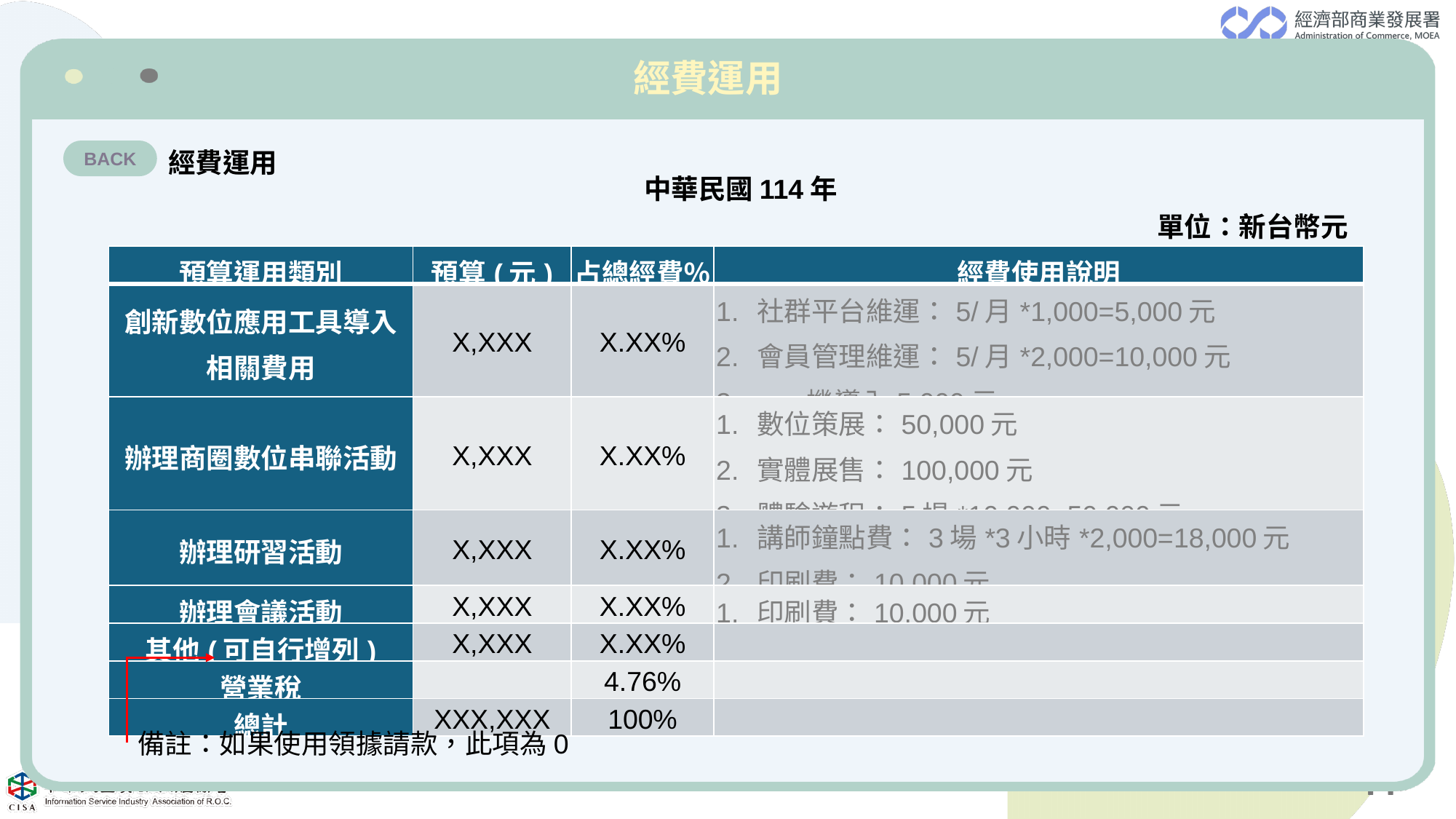

經費運用
BACK

經費運用
中華民國114年
單位：新台幣元
| 預算運用類別 | 預算(元) | 占總經費％ | 經費使用說明 |
| --- | --- | --- | --- |
| 創新數位應用工具導入相關費用 | X,XXX | X.XX% | 社群平台維運：5/月\*1,000=5,000元 會員管理維運：5/月\*2,000=10,000元 pos機導入5,000元 |
| 辦理商圈數位串聯活動 | X,XXX | X.XX% | 數位策展：50,000元 實體展售：100,000元 體驗遊程：5場\*10,000=50,000元 |
| 辦理研習活動 | X,XXX | X.XX% | 講師鐘點費：3場\*3小時\*2,000=18,000元 印刷費：10,000元 |
| 辦理會議活動 | X,XXX | X.XX% | 印刷費：10,000元 |
| 其他(可自行增列) | X,XXX | X.XX% |  |
| 營業稅 |  | 4.76% |  |
| 總計 | XXX,XXX | 100% |  |
備註：如果使用領據請款，此項為0
14